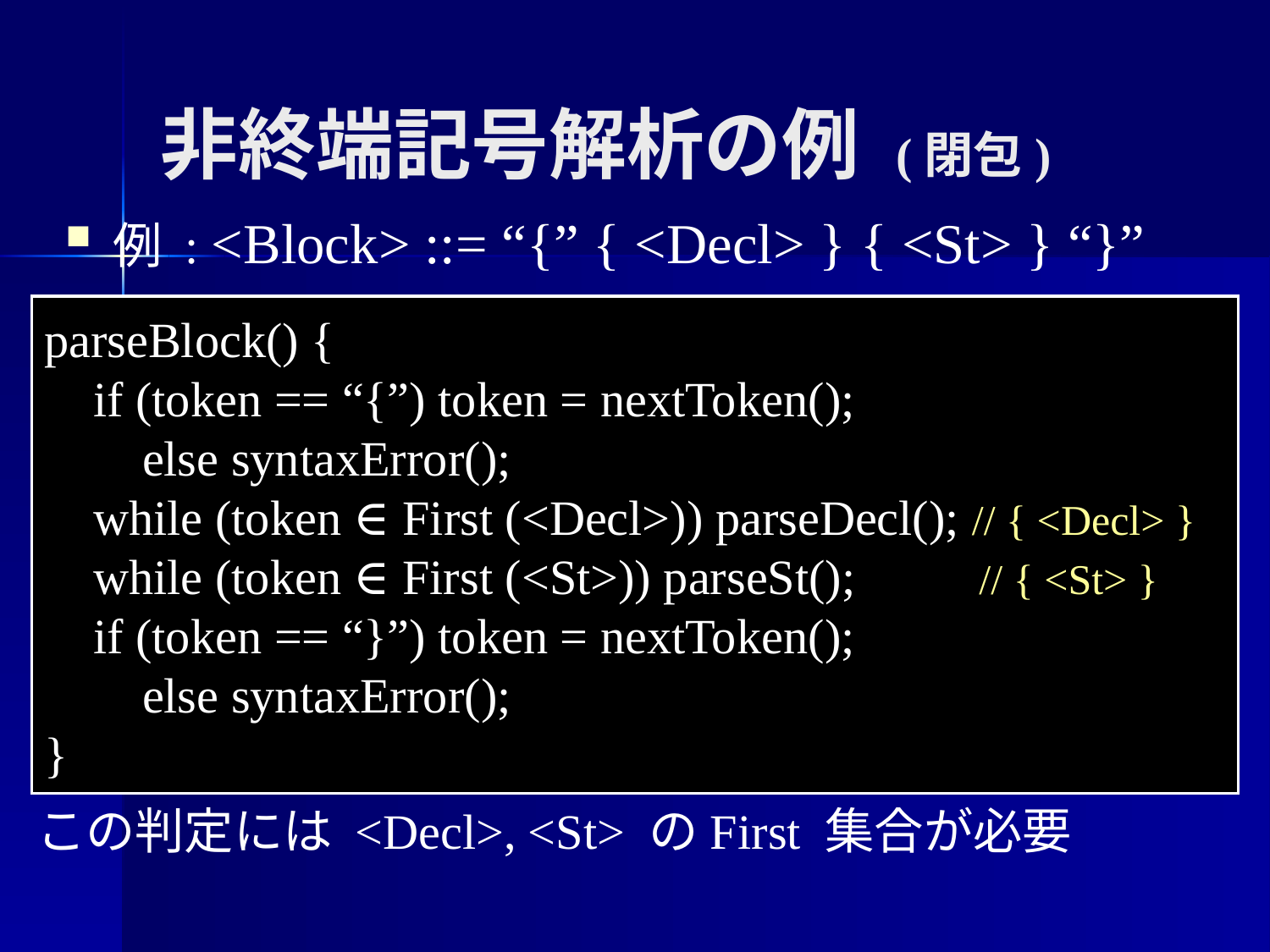

非終端記号解析の例 (閉包)
例 : <Block> ::= “{” { <Decl> } { <St> } “}”
parseBlock() {
    if (token == “{”) token = nextToken();
        else syntaxError();
    while (token ∈ First (<Decl>)) parseDecl(); // { <Decl> }
    while (token ∈ First (<St>)) parseSt();          // { <St> }
    if (token == “}”) token = nextToken();
        else syntaxError();
}
この判定には <Decl>, <St> のFirst 集合が必要